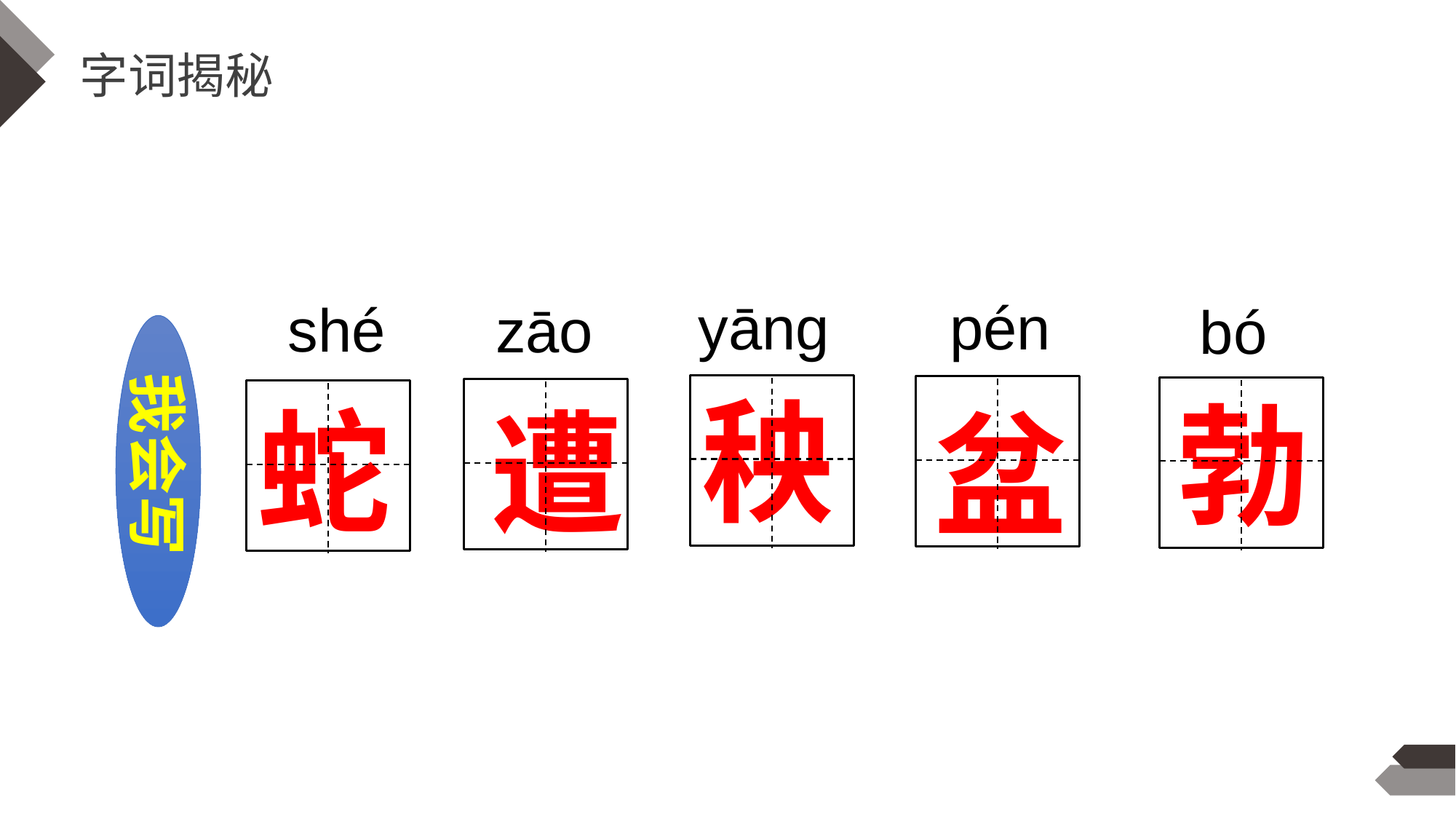

字词揭秘
pén
yāng
shé
zāo
bó

我会写
秧

勃

蛇
遭
盆